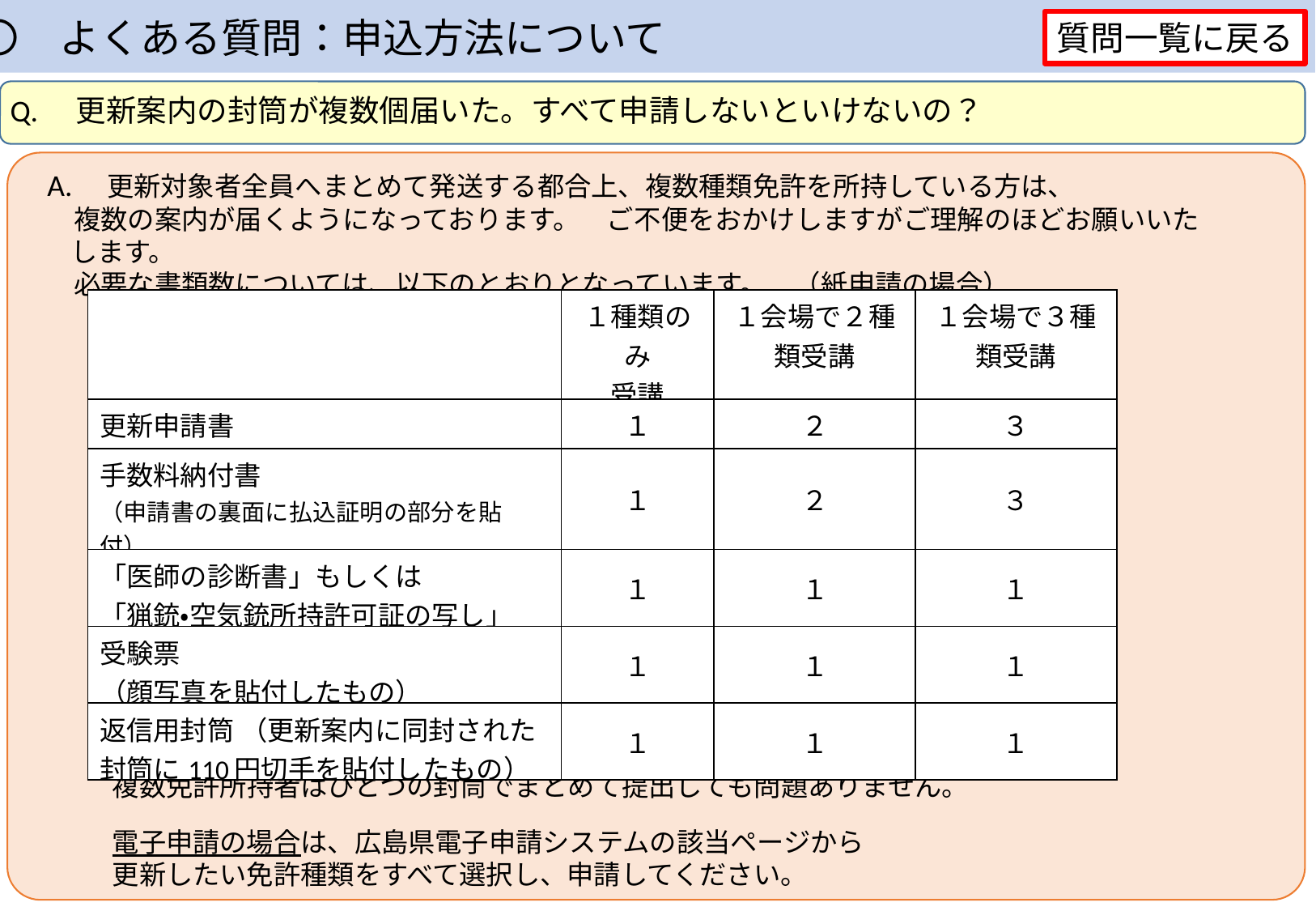

〇　よくある質問：申込方法について
質問一覧に戻る

Q.　更新案内の封筒が複数個届いた。すべて申請しないといけないの？

A.　更新対象者全員へまとめて発送する都合上、複数種類免許を所持している方は、
　複数の案内が届くようになっております。　ご不便をおかけしますがご理解のほどお願いいたします。
　必要な書類数については、以下のとおりとなっています。　（紙申請の場合）
申請用の封筒に必要金額分の切手を貼付けて郵送してください。
複数免許所持者はひとつの封筒でまとめて提出しても問題ありません。
電子申請の場合は、広島県電子申請システムの該当ページから
更新したい免許種類をすべて選択し、申請してください。
|  | １種類のみ 受講 | １会場で２種類受講 | １会場で３種類受講 |
| --- | --- | --- | --- |
| 更新申請書 | １ | ２ | ３ |
| 手数料納付書 （申請書の裏面に払込証明の部分を貼付） | １ | ２ | ３ |
| 「医師の診断書」もしくは 「猟銃・空気銃所持許可証の写し」 | １ | １ | １ |
| 受験票 （顔写真を貼付したもの） | １ | １ | １ |
| 返信用封筒 （更新案内に同封された 封筒に110円切手を貼付したもの） | １ | １ | １ |